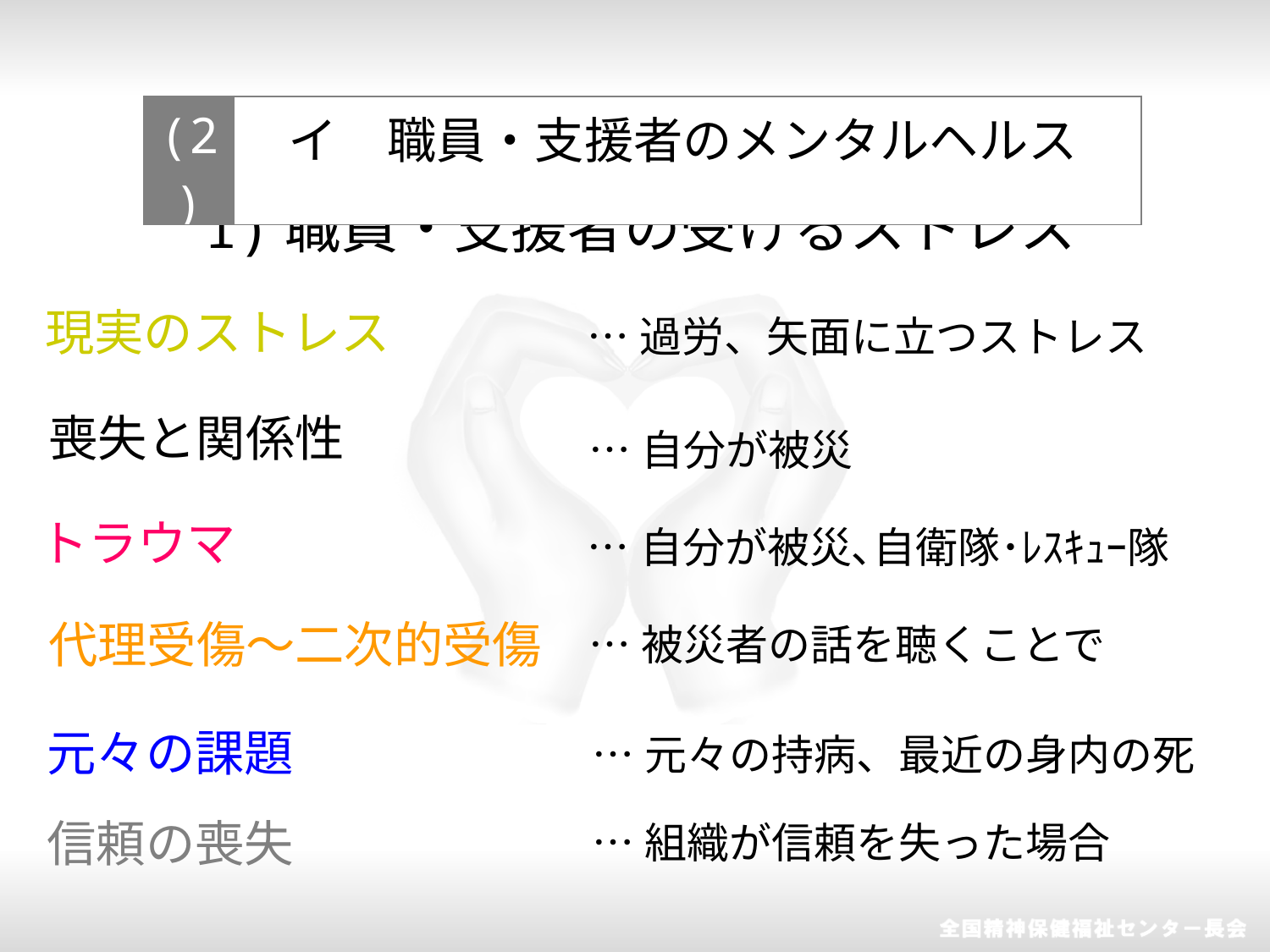

| (2) | イ　職員・支援者のメンタルヘルス |
| --- | --- |
1)職員・支援者の受けるストレス
1)教職員・支援者の受けるストレス
現実のストレス
…過労、矢面に立つストレス
喪失と関係性
…自分が被災
トラウマ
…自分が被災､自衛隊･ﾚｽｷｭｰ隊
代理受傷～二次的受傷
…被災者の話を聴くことで
元々の課題
…元々の持病、最近の身内の死
信頼の喪失
…組織が信頼を失った場合